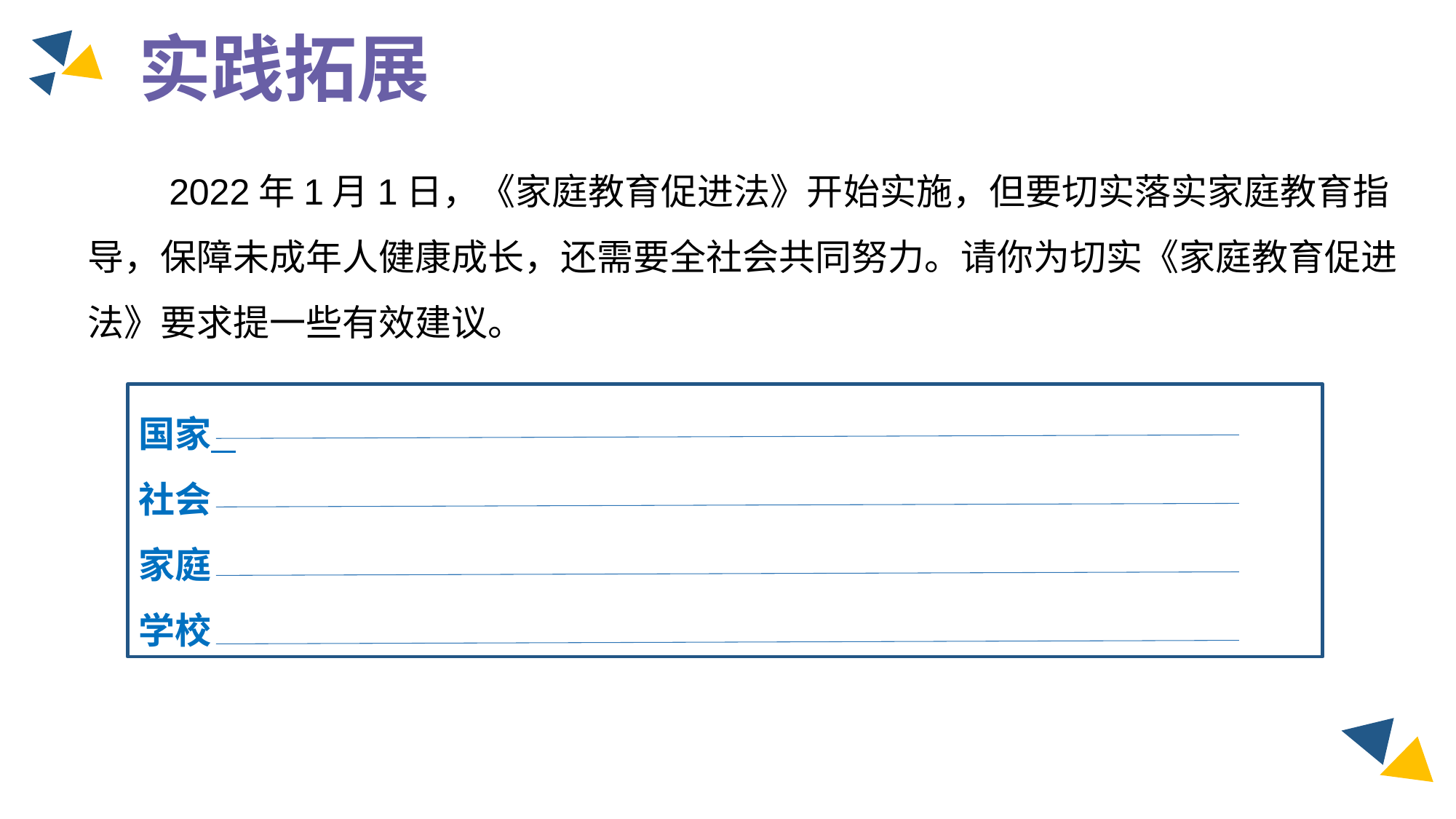

实践拓展
        2022年1月1日，《家庭教育促进法》开始实施，但要切实落实家庭教育指导，保障未成年人健康成长，还需要全社会共同努力。请你为切实《家庭教育促进法》要求提一些有效建议。
国家
社会
家庭
学校